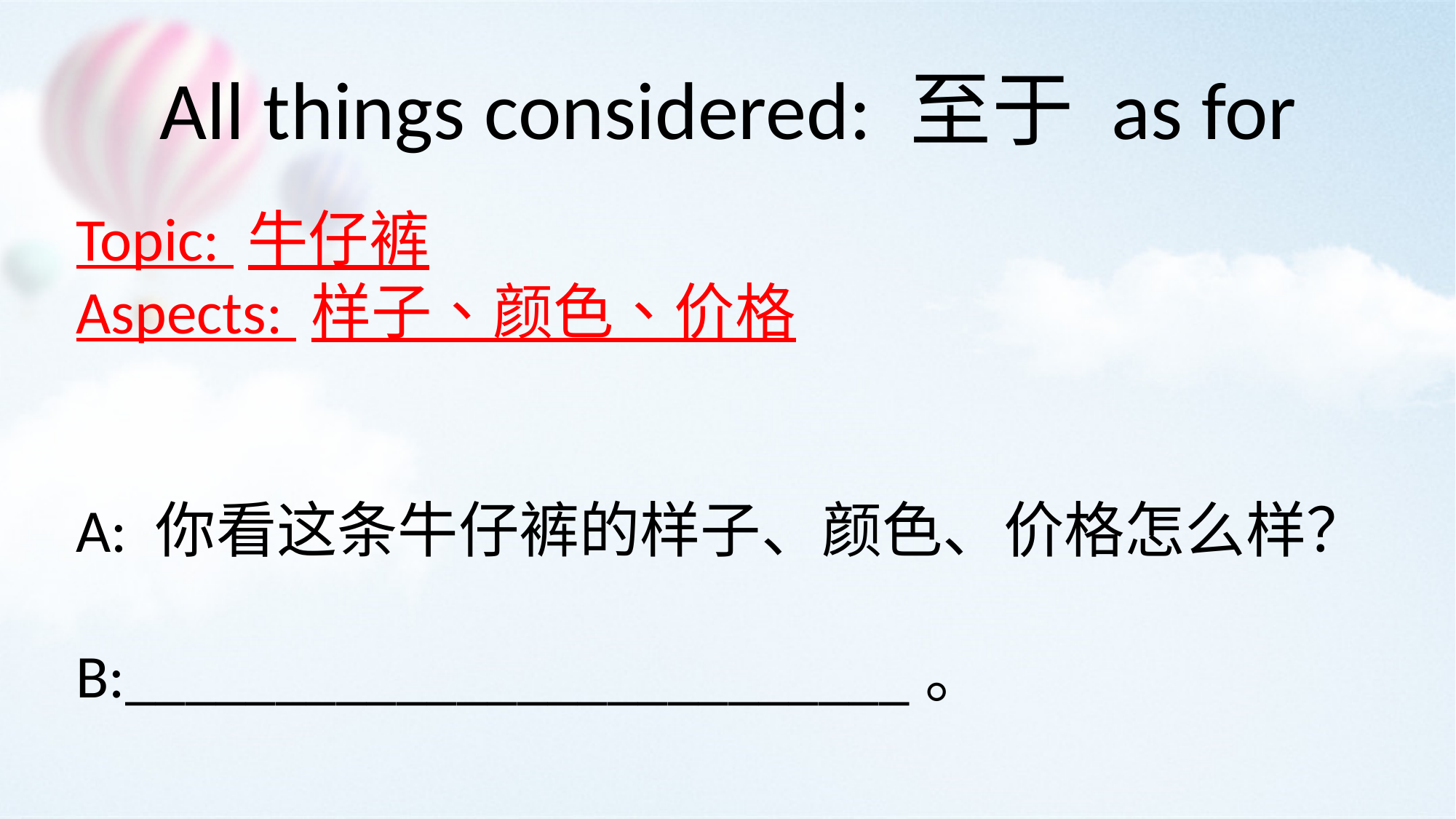

All things considered: 至于 as for
Topic: 牛仔裤
Aspects: 样子、颜色、价格

A: 你看这条牛仔裤的样子、颜色、价格怎么样？

B:__________________________。